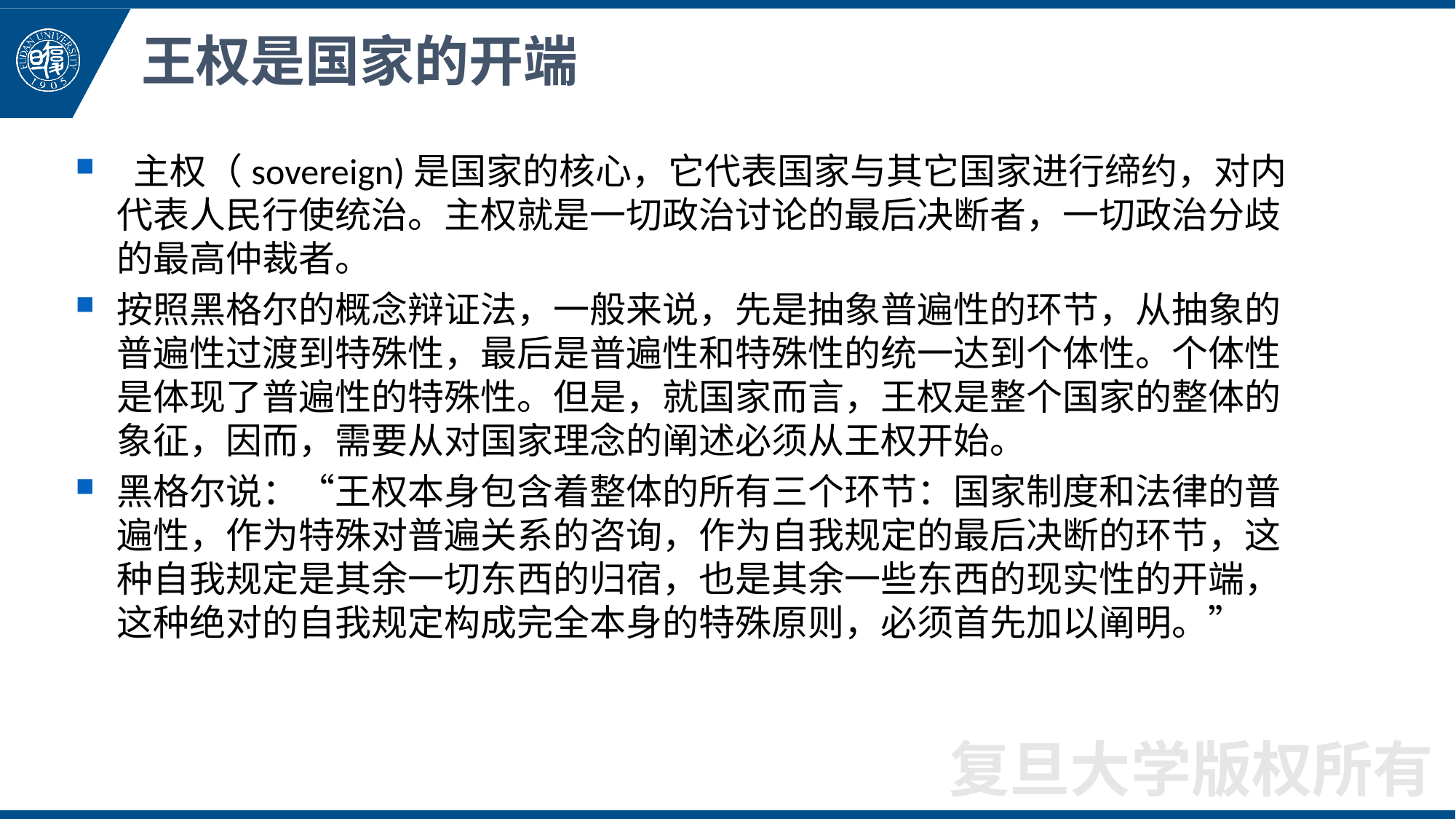

# 王权是国家的开端
 主权（sovereign)是国家的核心，它代表国家与其它国家进行缔约，对内代表人民行使统治。主权就是一切政治讨论的最后决断者，一切政治分歧的最高仲裁者。
按照黑格尔的概念辩证法，一般来说，先是抽象普遍性的环节，从抽象的普遍性过渡到特殊性，最后是普遍性和特殊性的统一达到个体性。个体性是体现了普遍性的特殊性。但是，就国家而言，王权是整个国家的整体的象征，因而，需要从对国家理念的阐述必须从王权开始。
黑格尔说：“王权本身包含着整体的所有三个环节：国家制度和法律的普遍性，作为特殊对普遍关系的咨询，作为自我规定的最后决断的环节，这种自我规定是其余一切东西的归宿，也是其余一些东西的现实性的开端，这种绝对的自我规定构成完全本身的特殊原则，必须首先加以阐明。”